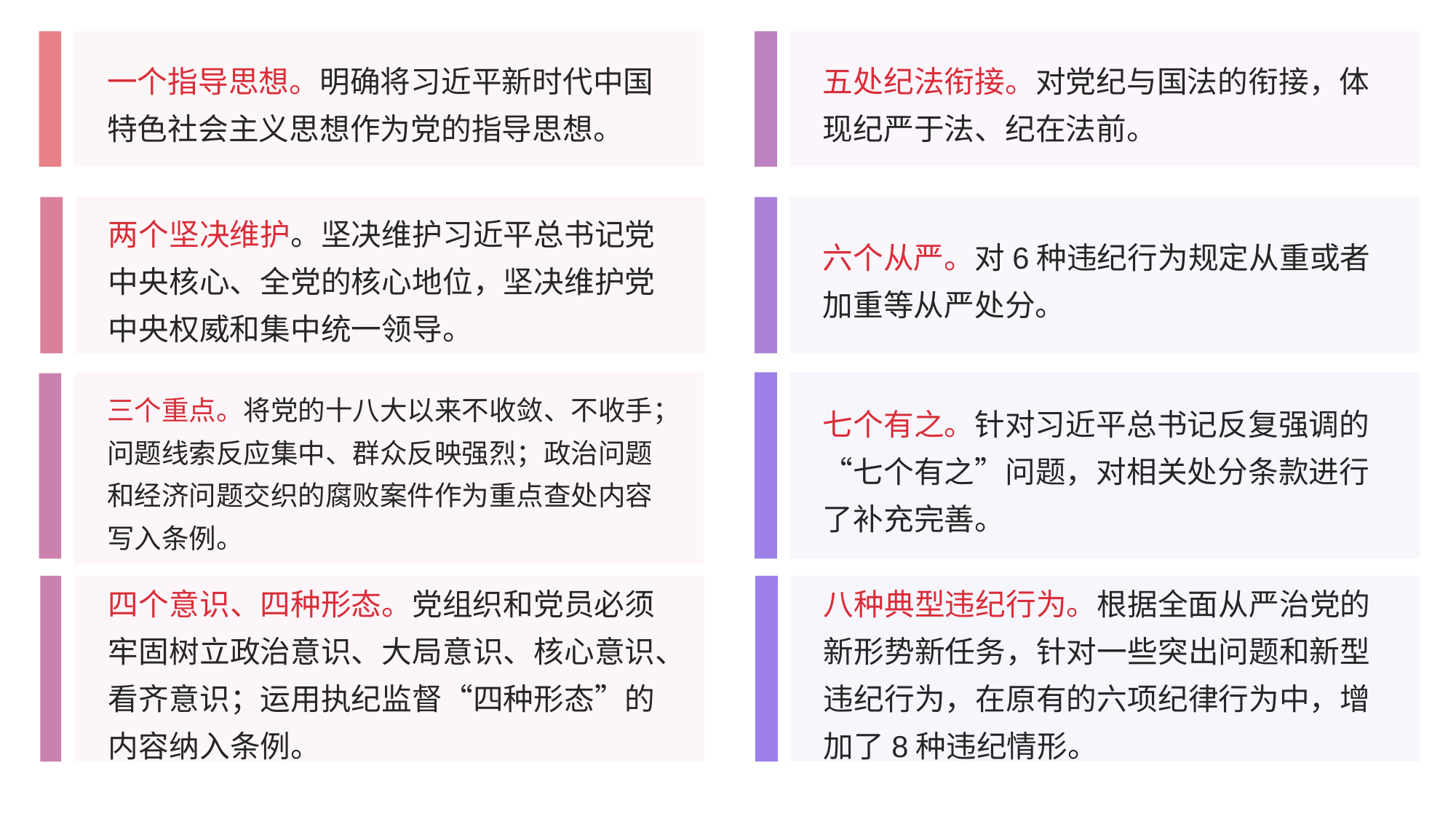

一个指导思想。明确将习近平新时代中国特色社会主义思想作为党的指导思想。

五处纪法衔接。对党纪与国法的衔接，体现纪严于法、纪在法前。
六个从严。对6种违纪行为规定从重或者加重等从严处分。

两个坚决维护。坚决维护习近平总书记党中央核心、全党的核心地位，坚决维护党中央权威和集中统一领导。
七个有之。针对习近平总书记反复强调的“七个有之”问题，对相关处分条款进行了补充完善。

三个重点。将党的十八大以来不收敛、不收手；问题线索反应集中、群众反映强烈；政治问题和经济问题交织的腐败案件作为重点查处内容写入条例。

四个意识、四种形态。党组织和党员必须牢固树立政治意识、大局意识、核心意识、看齐意识；运用执纪监督“四种形态”的内容纳入条例。

八种典型违纪行为。根据全面从严治党的新形势新任务，针对一些突出问题和新型违纪行为，在原有的六项纪律行为中，增加了8种违纪情形。